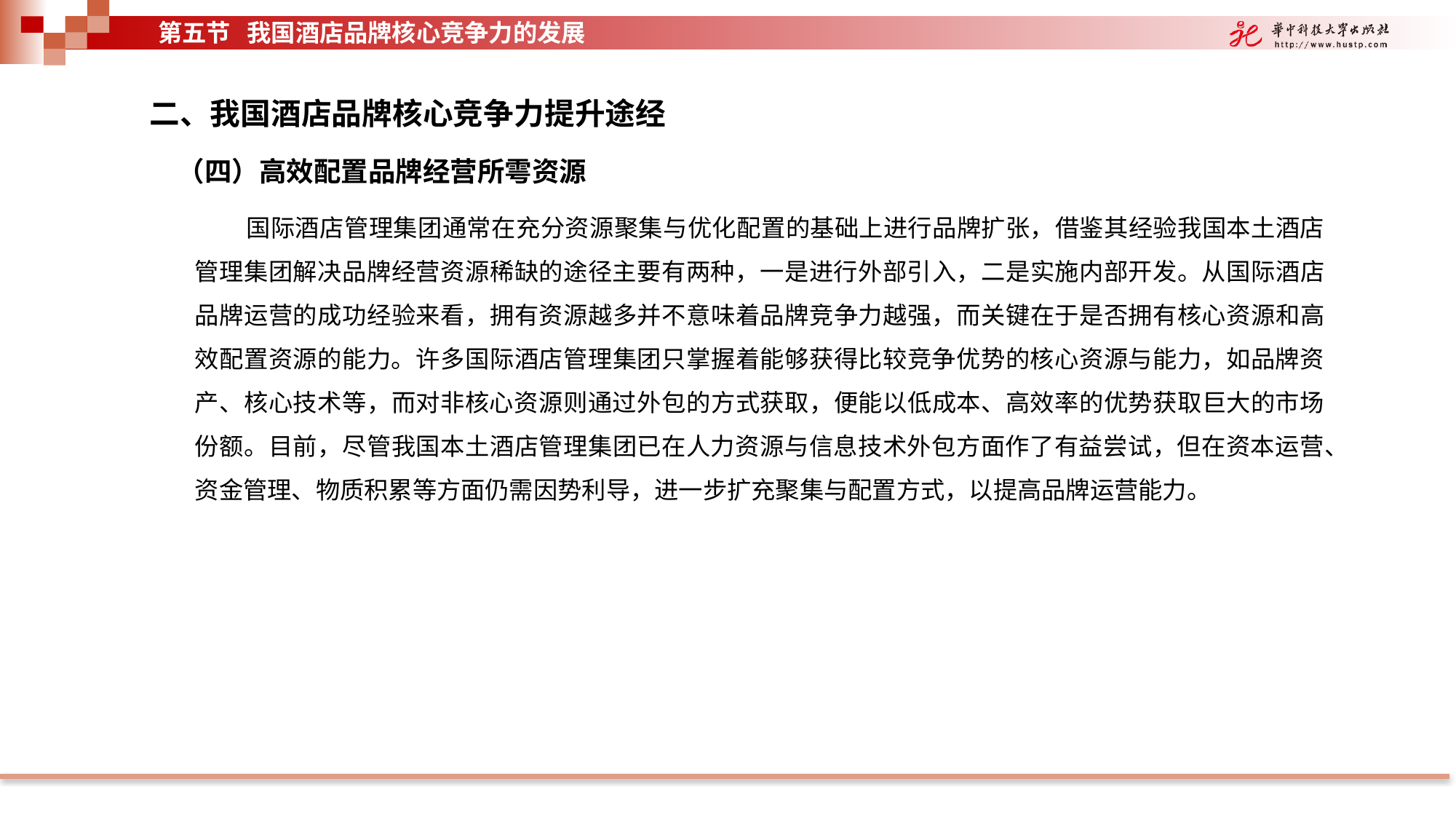

第五节   我国酒店品牌核心竞争力的发展
二、我国酒店品牌核心竞争力提升途经
（四）高效配置品牌经营所雩资源
国际酒店管理集团通常在充分资源聚集与优化配置的基础上进行品牌扩张，借鉴其经验我国本土酒店管理集团解决品牌经营资源稀缺的途径主要有两种，一是进行外部引入，二是实施内部开发。从国际酒店品牌运营的成功经验来看，拥有资源越多并不意味着品牌竞争力越强，而关键在于是否拥有核心资源和高效配置资源的能力。许多国际酒店管理集团只掌握着能够获得比较竞争优势的核心资源与能力，如品牌资产、核心技术等，而对非核心资源则通过外包的方式获取，便能以低成本、高效率的优势获取巨大的市场份额。目前，尽管我国本土酒店管理集团已在人力资源与信息技术外包方面作了有益尝试，但在资本运营、资金管理、物质积累等方面仍需因势利导，进一步扩充聚集与配置方式，以提高品牌运营能力。